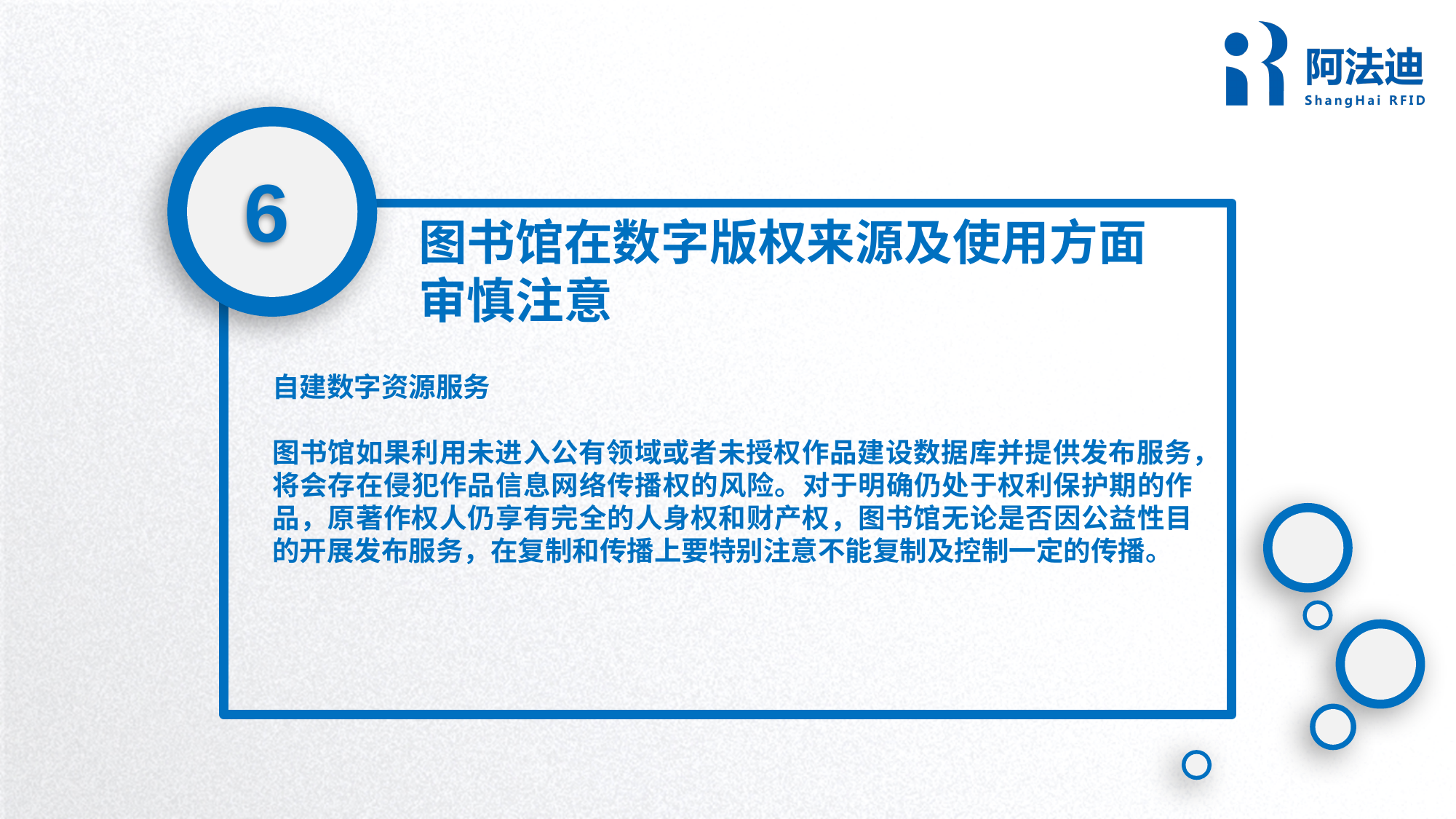

6

图书馆在数字版权来源及使用方面审慎注意
自建数字资源服务

图书馆如果利用未进入公有领域或者未授权作品建设数据库并提供发布服务，将会存在侵犯作品信息网络传播权的风险。对于明确仍处于权利保护期的作品，原著作权人仍享有完全的人身权和财产权，图书馆无论是否因公益性目的开展发布服务，在复制和传播上要特别注意不能复制及控制一定的传播。

延时符